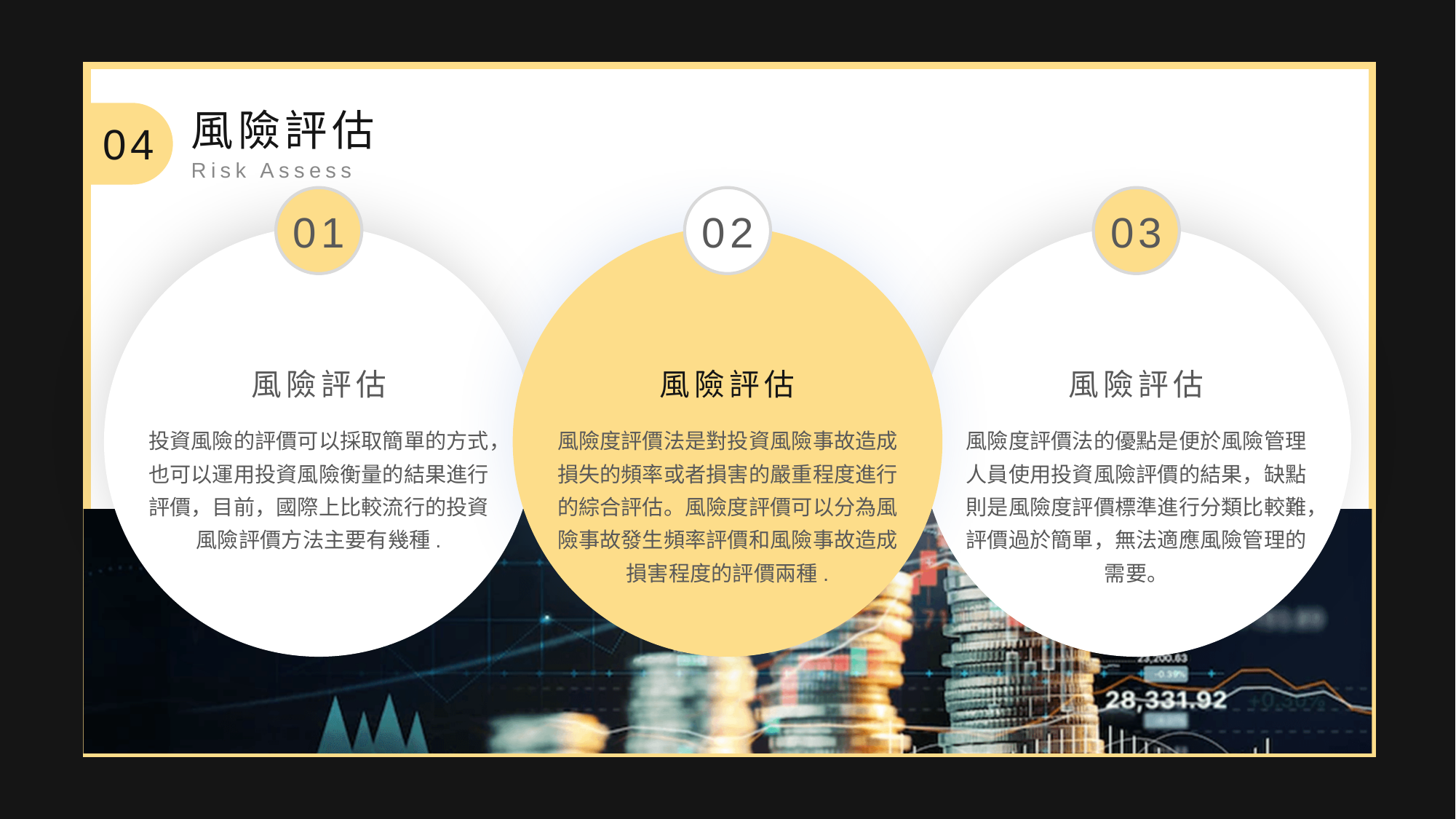

風險評估
Risk Assessment

04

01

02

03

風險評估
投資風險的評價可以採取簡單的方式，也可以運用投資風險衡量的結果進行評價，目前，國際上比較流行的投資風險評價方法主要有幾種.
風險評估
風險度評價法是對投資風險事故造成損失的頻率或者損害的嚴重程度進行的綜合評估。風險度評價可以分為風險事故發生頻率評價和風險事故造成損害程度的評價兩種.
風險評估
風險度評價法的優點是便於風險管理人員使用投資風險評價的結果，缺點則是風險度評價標準進行分類比較難，評價過於簡單，無法適應風險管理的需要。